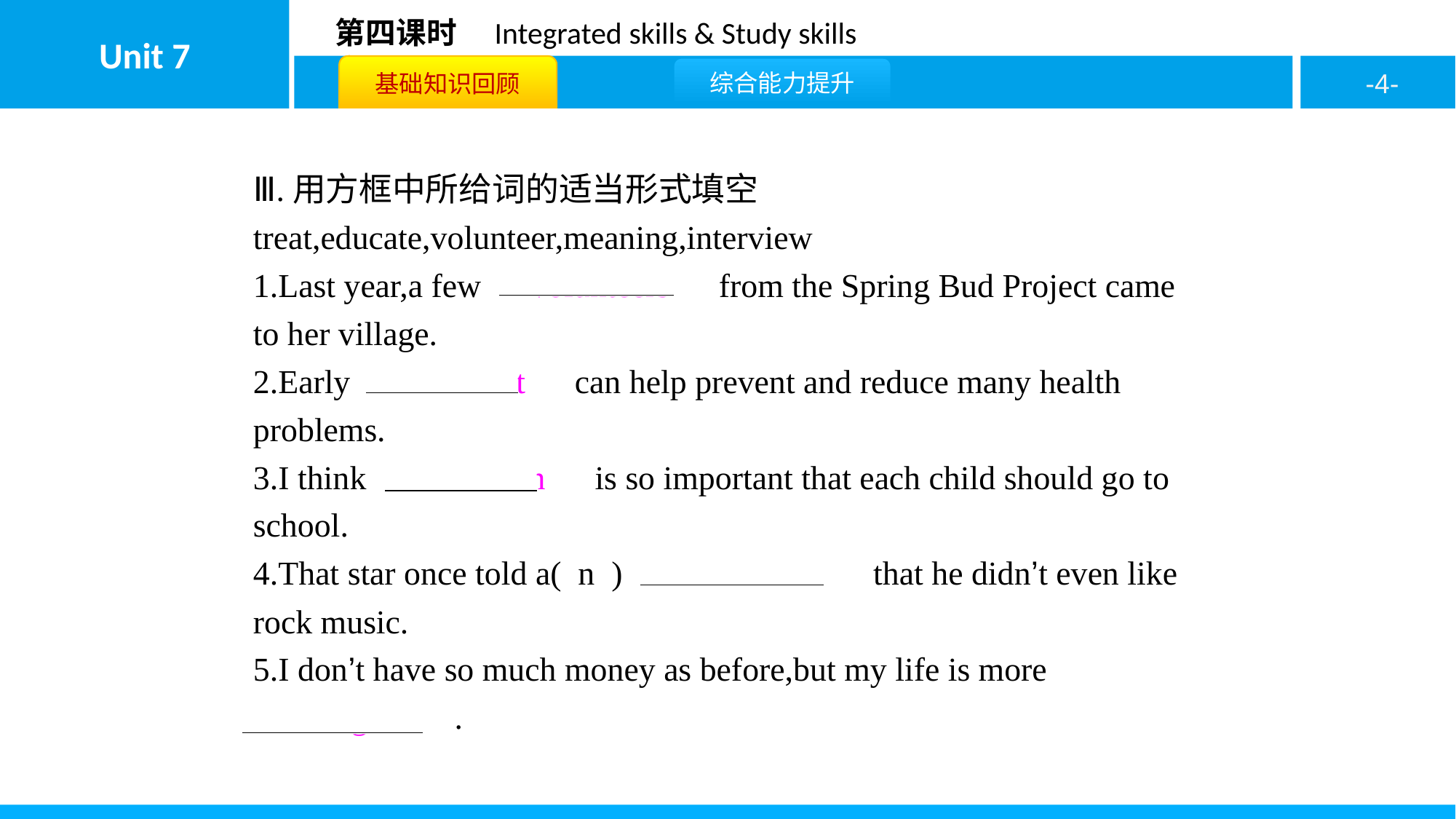

Ⅲ.用方框中所给词的适当形式填空
treat,educate,volunteer,meaning,interview
1.Last year,a few　volunteers　from the Spring Bud Project came to her village.
2.Early　treatment　can help prevent and reduce many health problems.
3.I think　education　is so important that each child should go to school.
4.That star once told a(  n  )　interviewer　that he didn’t even like rock music.
5.I don’t have so much money as before,but my life is more　meaningful　.